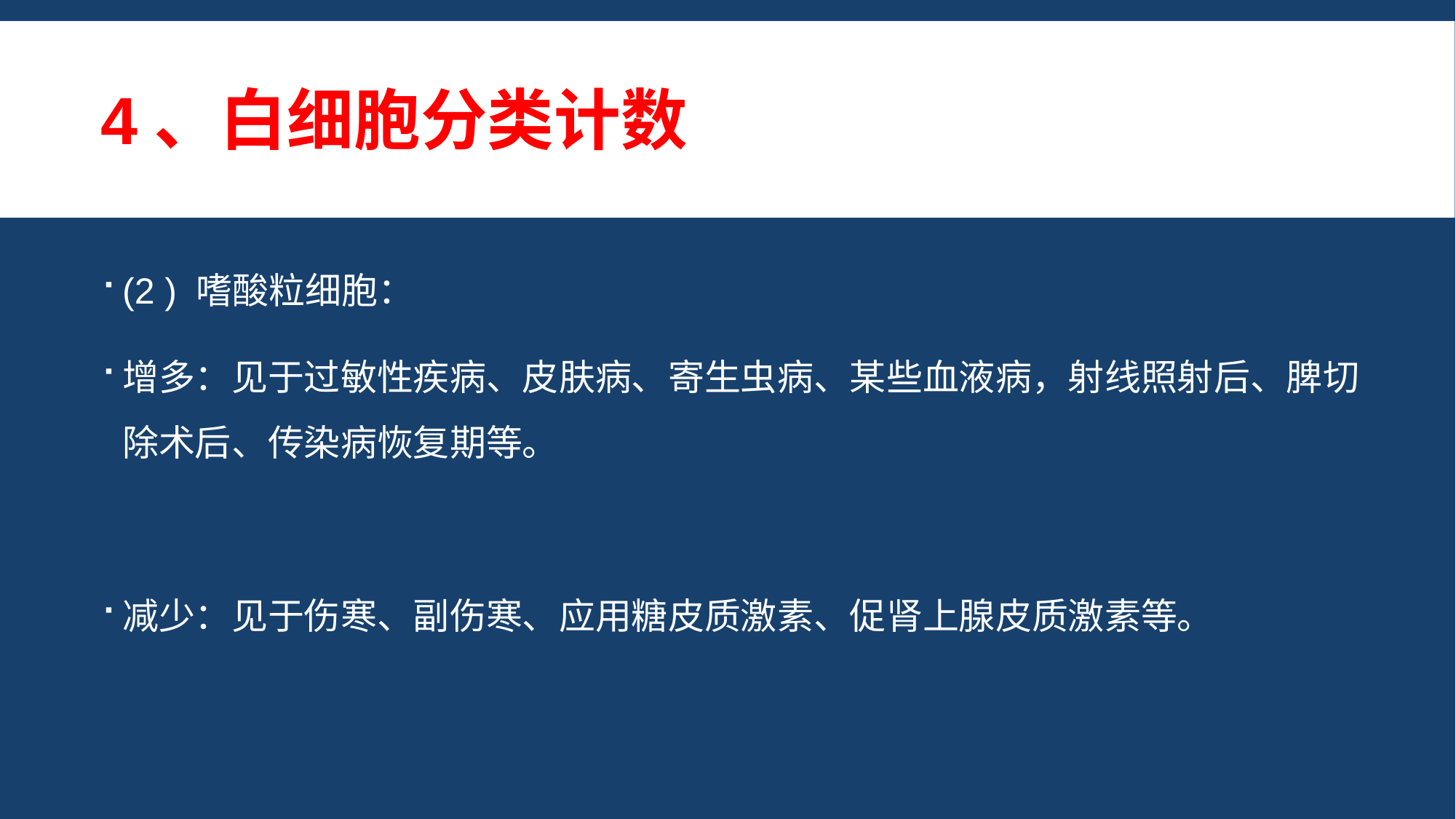

# 4、白细胞分类计数
(2 ) 嗜酸粒细胞：
增多：见于过敏性疾病、皮肤病、寄生虫病、某些血液病，射线照射后、脾切除术后、传染病恢复期等。

减少：见于伤寒、副伤寒、应用糖皮质激素、促肾上腺皮质激素等。